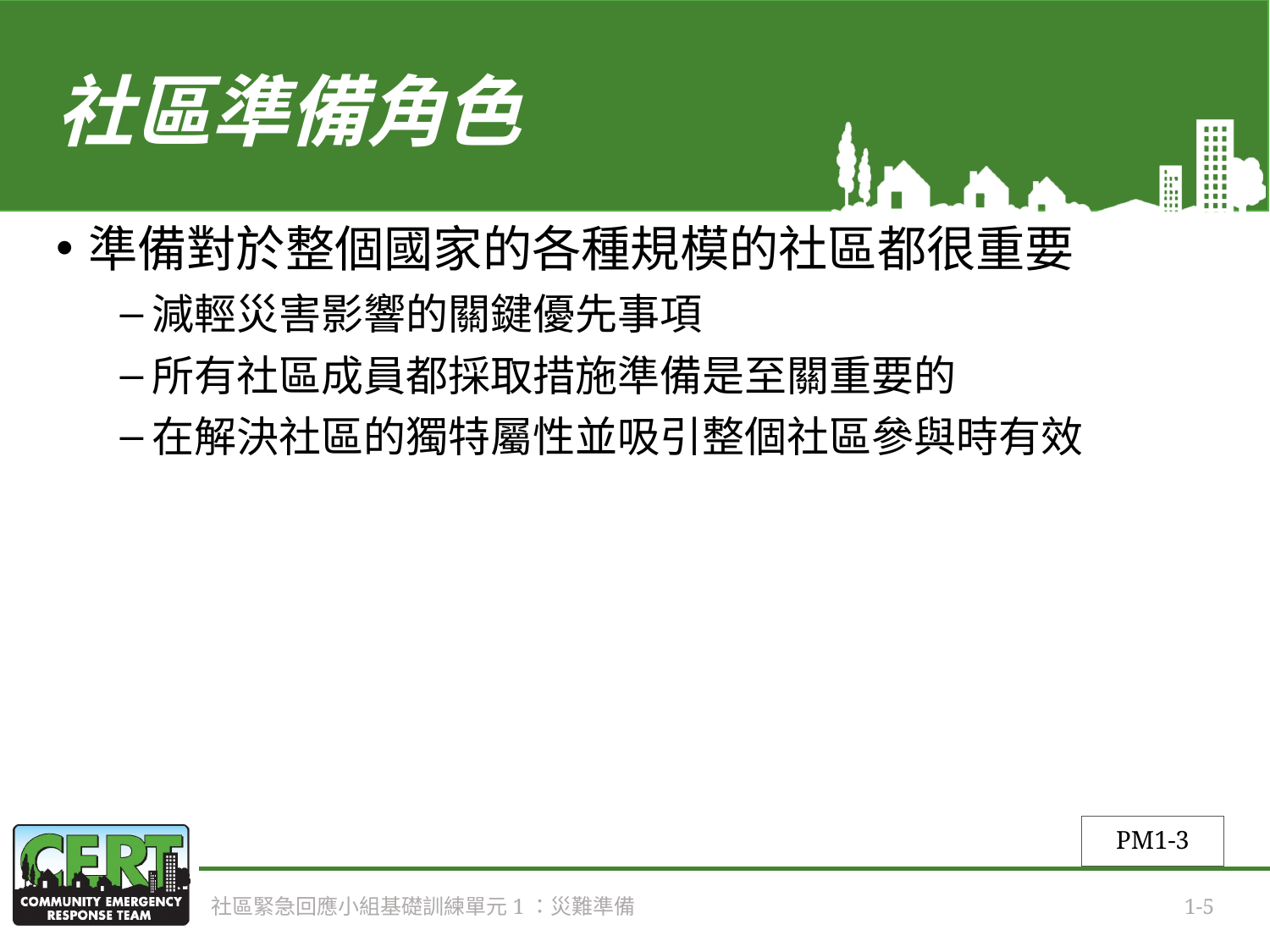

# 社區準備角色
準備對於整個國家的各種規模的社區都很重要
減輕災害影響的關鍵優先事項
所有社區成員都採取措施準備是至關重要的
在解決社區的獨特屬性並吸引整個社區參與時有效
PM1-3
社區緊急回應小組基礎訓練單元1：災難準備
1-5